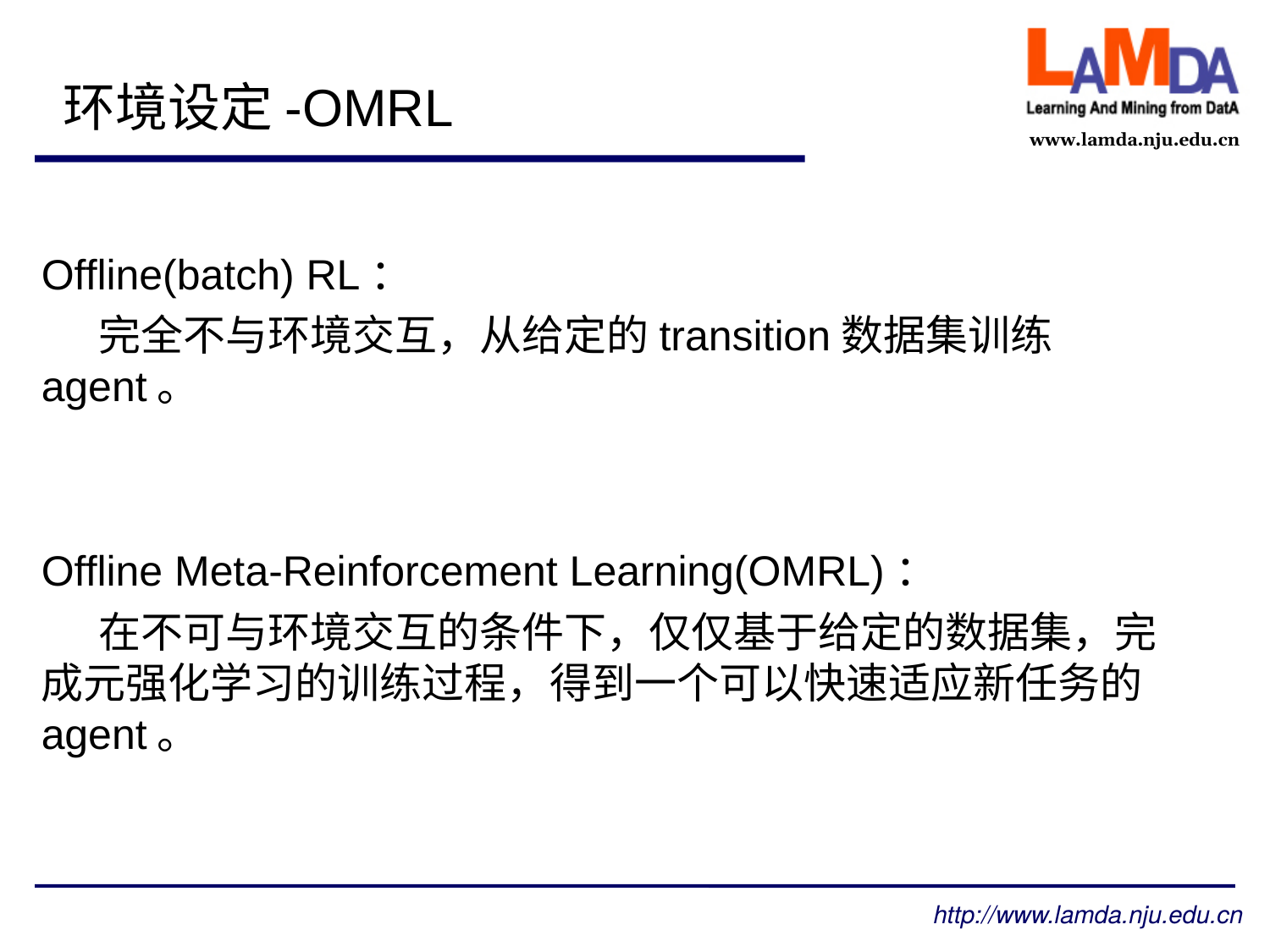

环境设定-OMRL

Offline(batch) RL：
    完全不与环境交互，从给定的transition数据集训练agent。

Offline Meta-Reinforcement Learning(OMRL)：
    在不可与环境交互的条件下，仅仅基于给定的数据集，完成元强化学习的训练过程，得到一个可以快速适应新任务的agent。